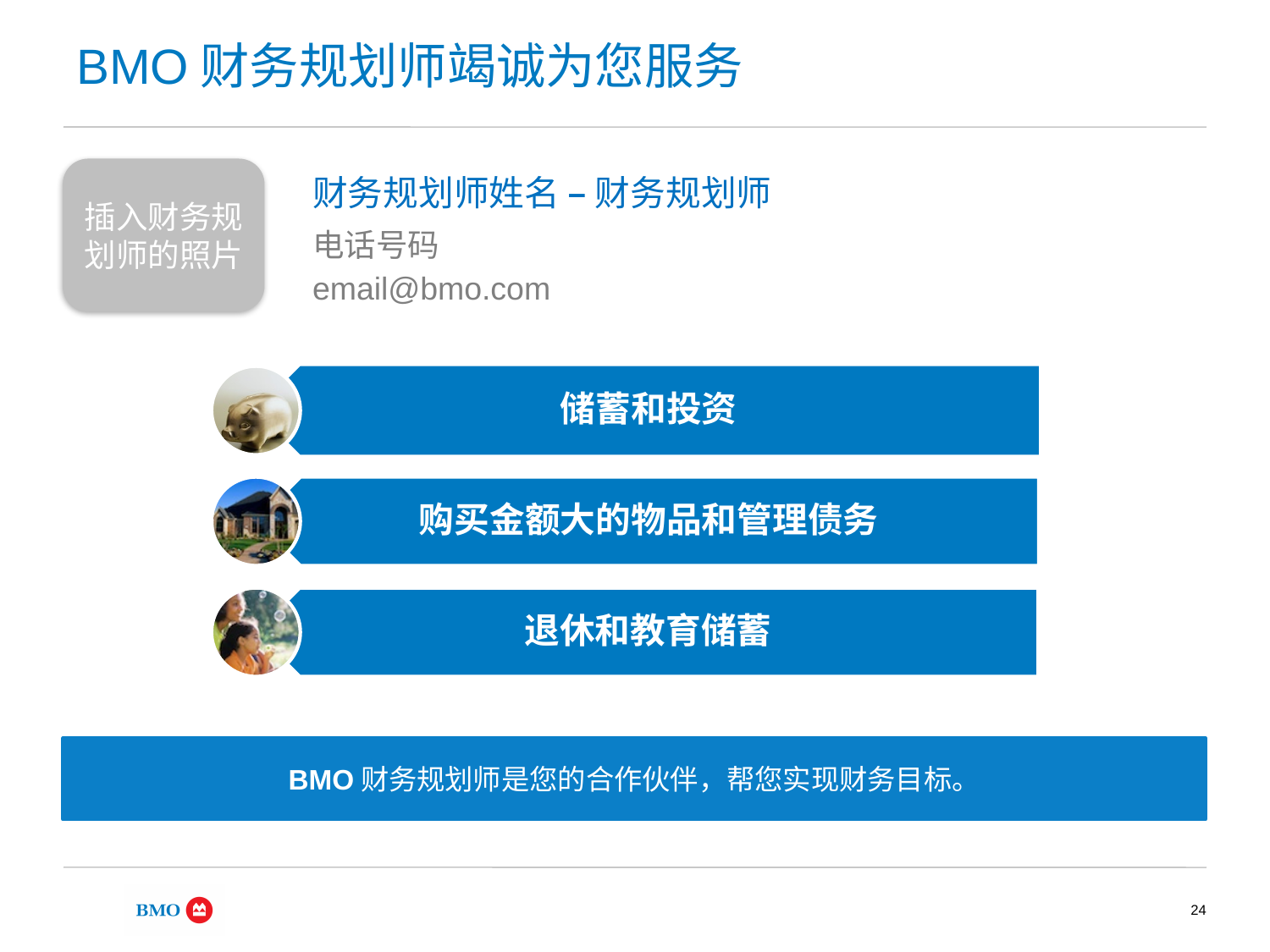

BMO财务规划师竭诚为您服务
插入财务规划师的照片
财务规划师姓名 – 财务规划师
电话号码
email@bmo.com
储蓄和投资
购买金额大的物品和管理债务
退休和教育储蓄
BMO财务规划师是您的合作伙伴，帮您实现财务目标。
24